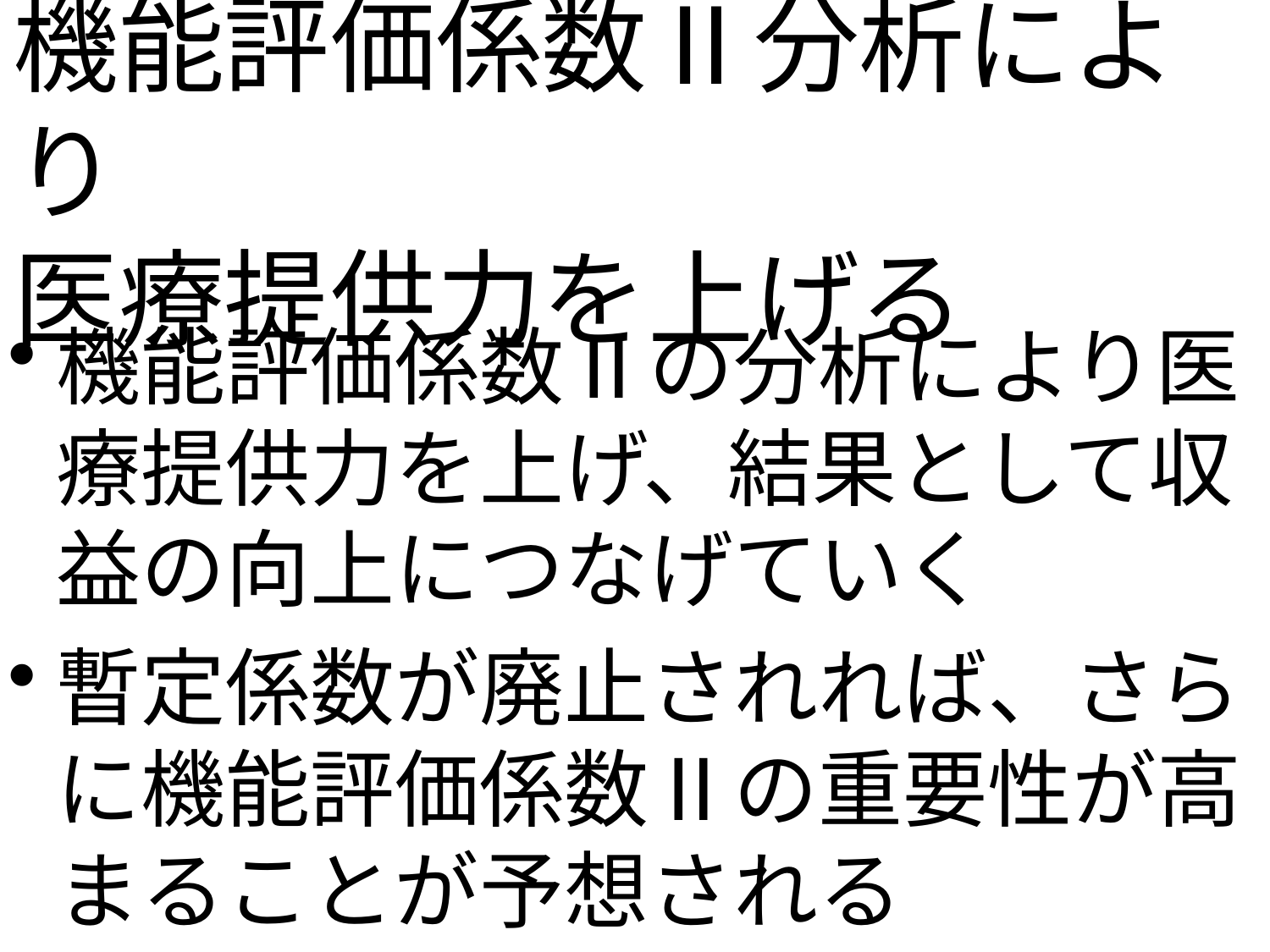

# 機能評価係数Ⅱ分析により 医療提供力を上げる
機能評価係数Ⅱの分析により医療提供力を上げ、結果として収益の向上につなげていく
暫定係数が廃止されれば、さらに機能評価係数Ⅱの重要性が高まることが予想される